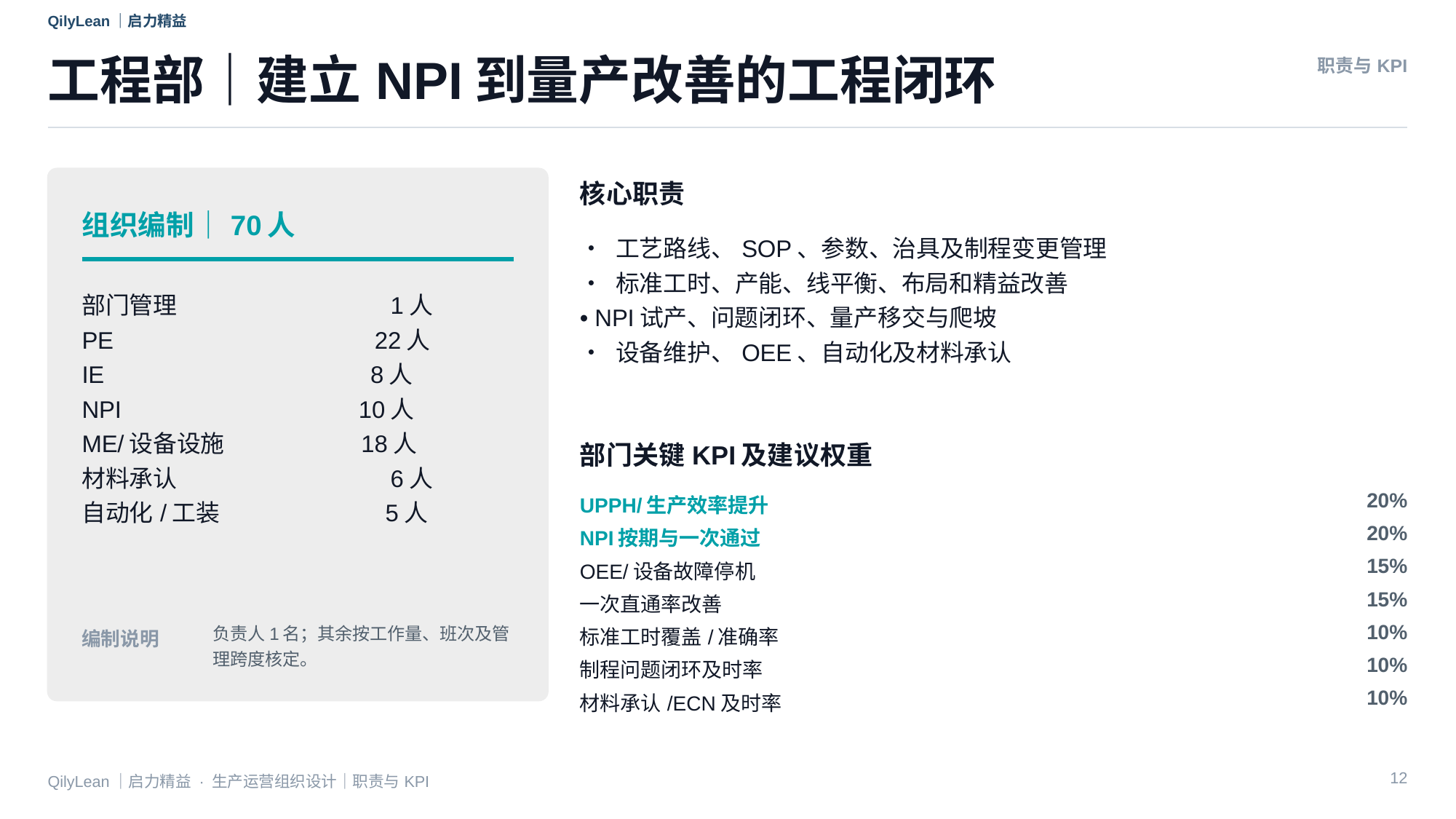

QilyLean｜启力精益
工程部｜建立NPI到量产改善的工程闭环
职责与KPI

核心职责
组织编制｜70人
• 工艺路线、SOP、参数、治具及制程变更管理
• 标准工时、产能、线平衡、布局和精益改善
• NPI试产、问题闭环、量产移交与爬坡
• 设备维护、OEE、自动化及材料承认
部门管理　　　　　　　　   1人
PE　　　　　　　　　　  22人
IE　　　　　　　　　　   8人
NPI　　　　　　　　　  10人
ME/设备设施　　　　　  18人
材料承认　　　　　　　　   6人
自动化/工装　　　　　　   5人
部门关键KPI及建议权重
UPPH/生产效率提升
20%
NPI按期与一次通过
20%
OEE/设备故障停机
15%
一次直通率改善
15%
负责人1名；其余按工作量、班次及管理跨度核定。
标准工时覆盖/准确率
10%
编制说明
制程问题闭环及时率
10%
材料承认/ECN及时率
10%
QilyLean｜启力精益 · 生产运营组织设计｜职责与KPI
12